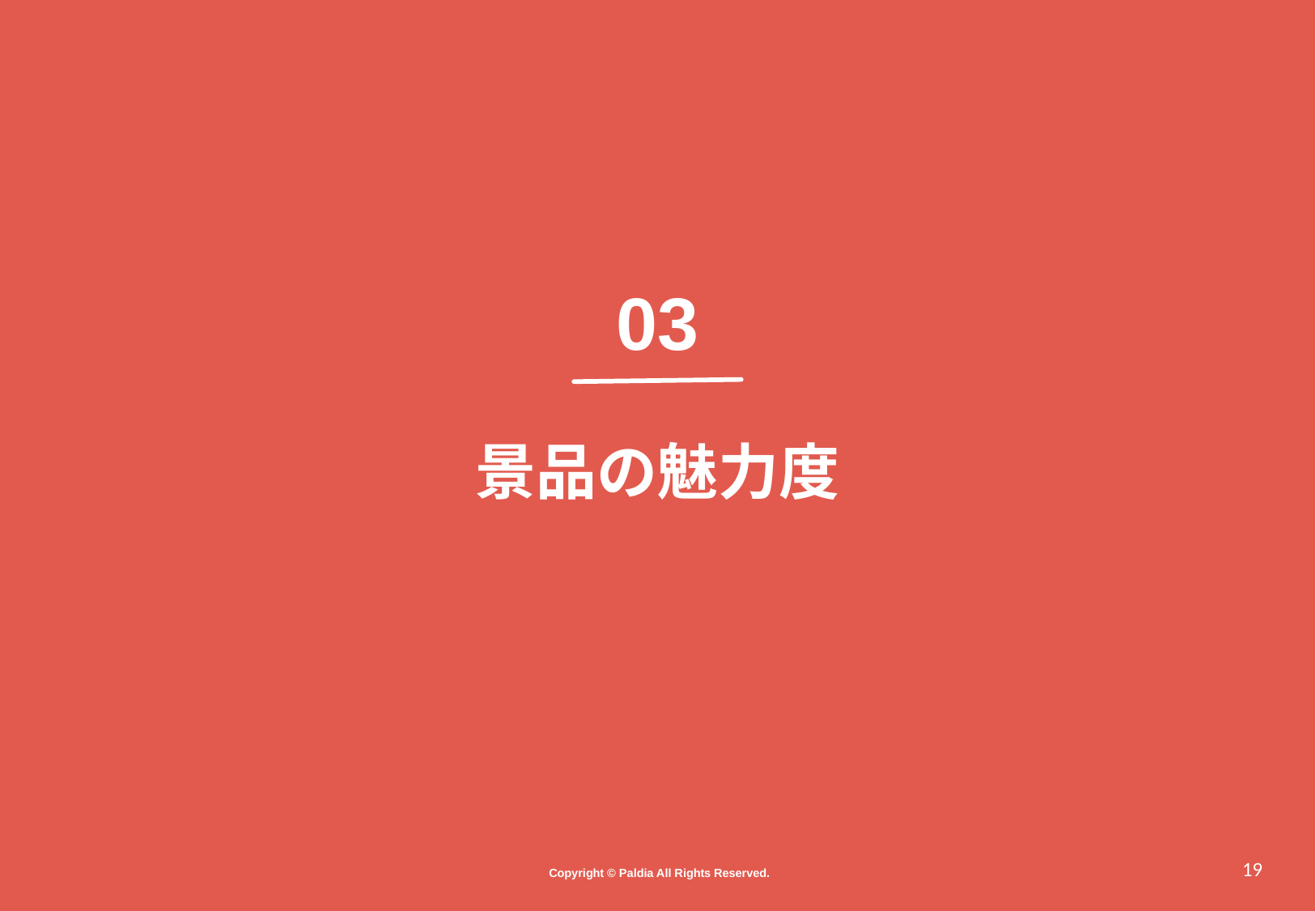

03
# 景品の魅力度
19
Copyright © Paldia All Rights Reserved.